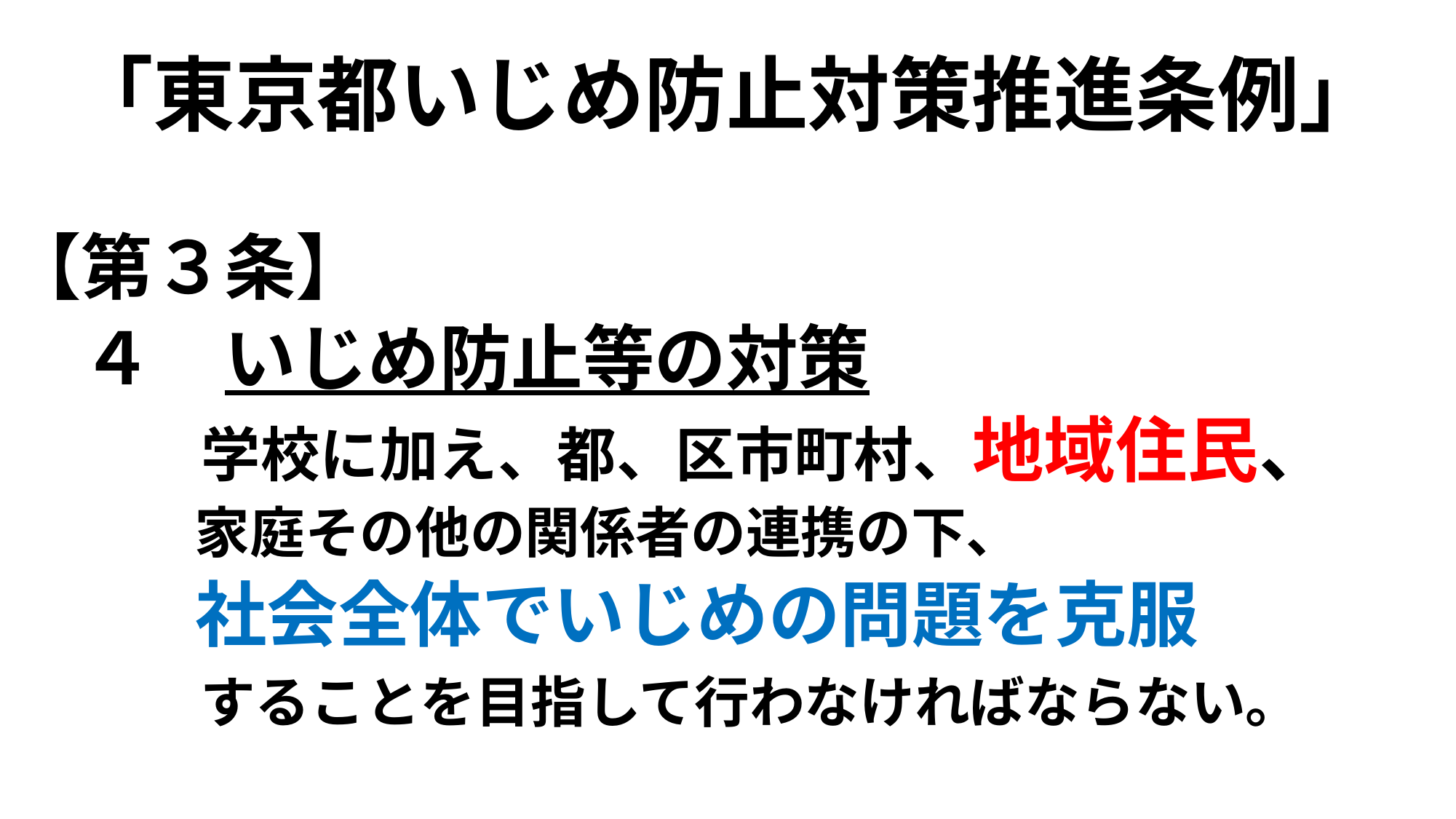

# 「東京都いじめ防止対策推進条例」

【第３条】
　４　いじめ防止等の対策
　　   学校に加え、都、区市町村、地域住民、
　　      家庭その他の関係者の連携の下、
　　      社会全体でいじめの問題を克服
　　     することを目指して行わなければならない。